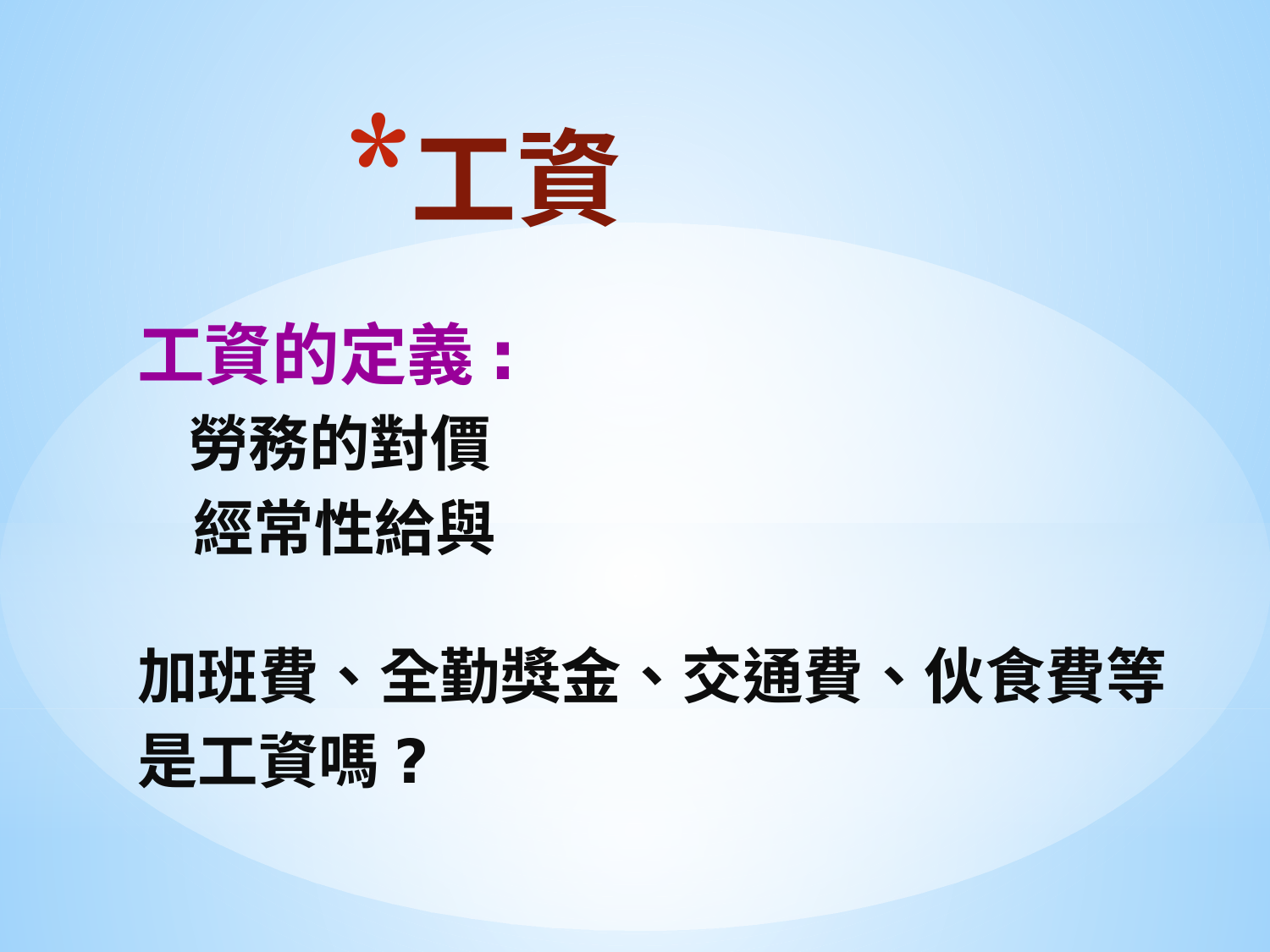

# 工資
工資的定義:
   勞務的對價
   經常性給與

加班費、全勤獎金、交通費、伙食費等
是工資嗎?